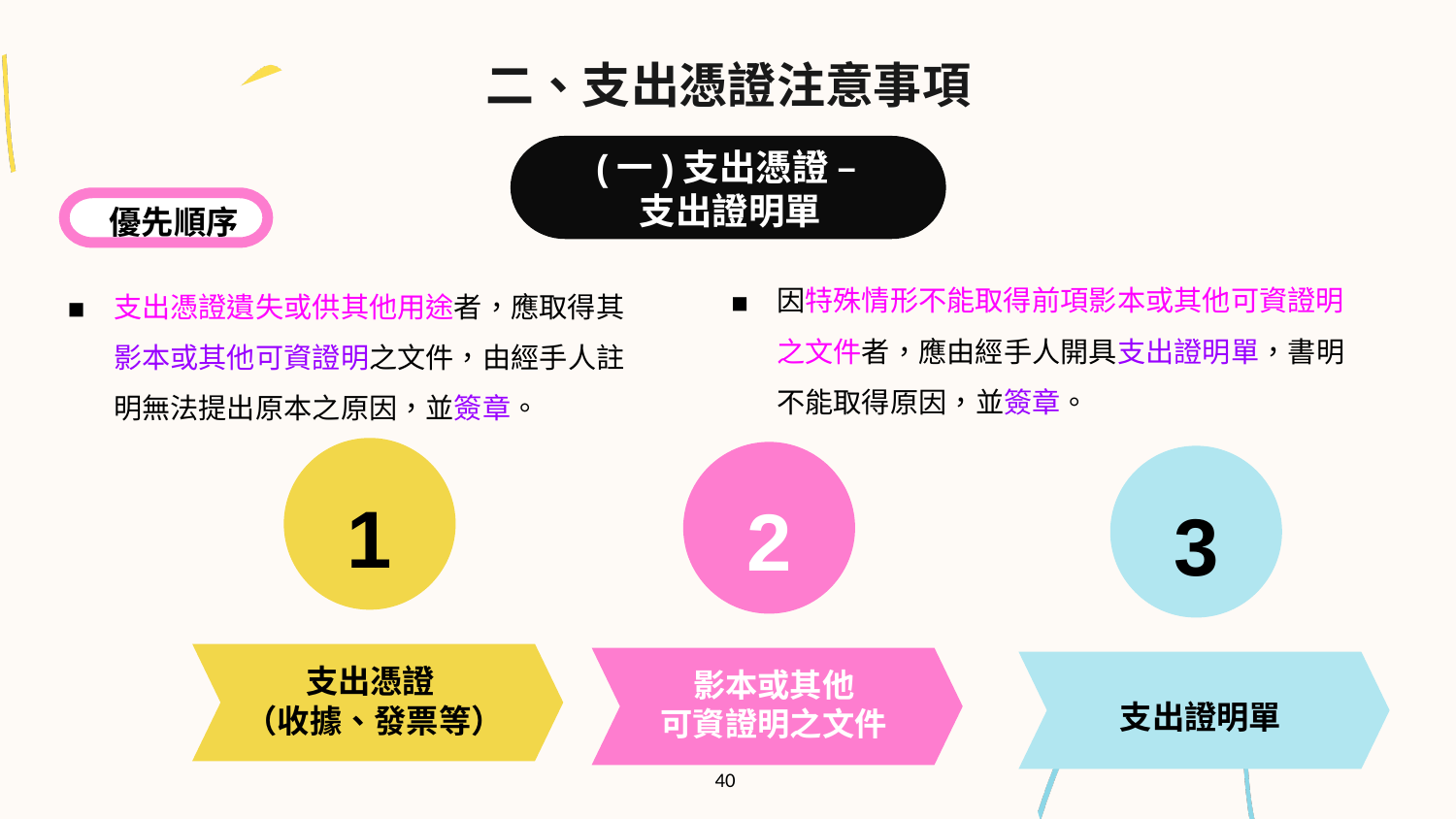

二、支出憑證注意事項

(一)支出憑證 –
支出證明單

優先順序
因特殊情形不能取得前項影本或其他可資證明之文件者，應由經手人開具支出證明單，書明不能取得原因，並簽章。
支出憑證遺失或供其他用途者，應取得其影本或其他可資證明之文件，由經手人註明無法提出原本之原因，並簽章。

1

2

3

支出憑證
（收據、發票等）
影本或其他
可資證明之文件
支出證明單

40